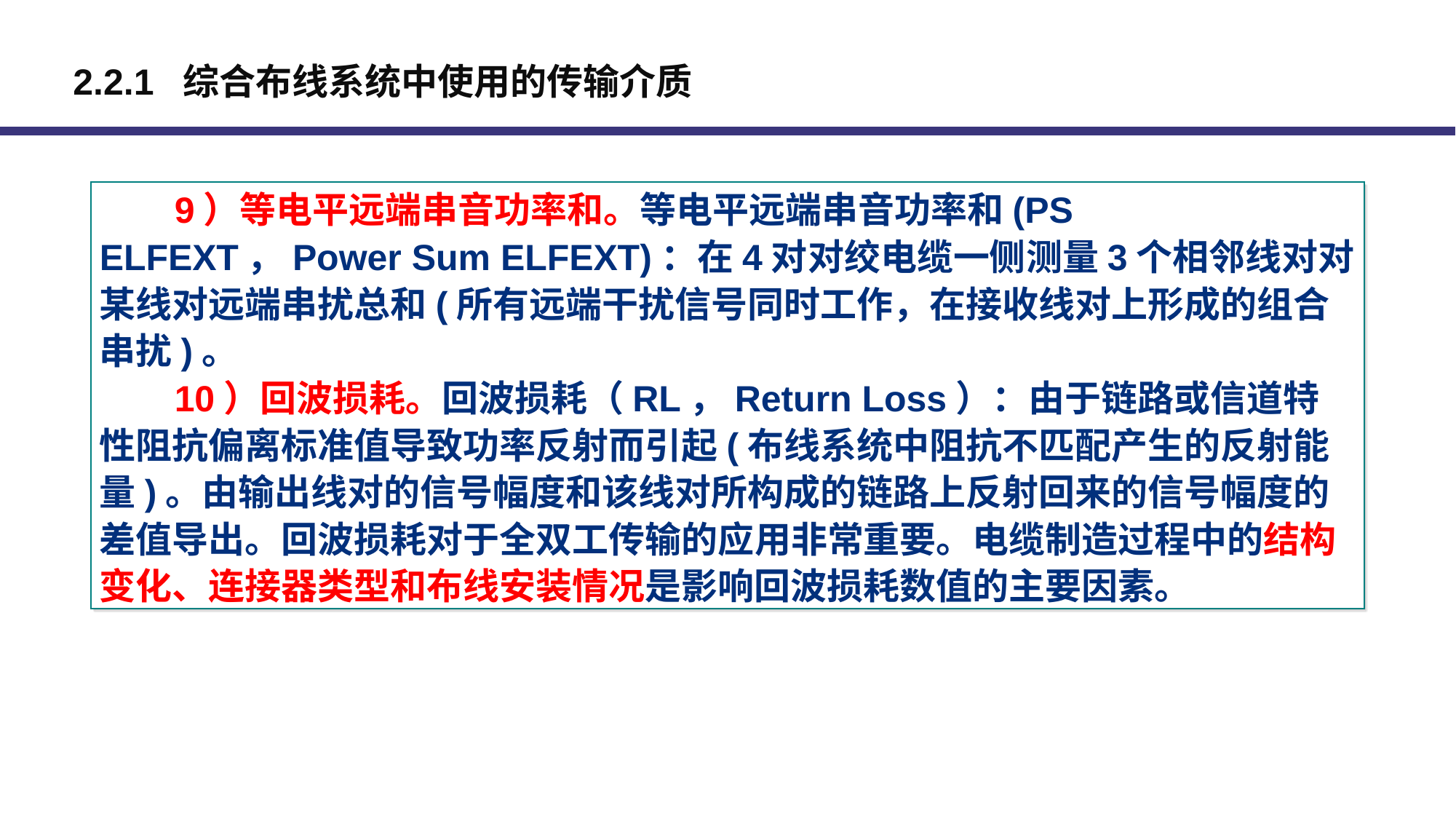

# 2.2.1  综合布线系统中使用的传输介质
9）等电平远端串音功率和。等电平远端串音功率和(PS ELFEXT，Power Sum ELFEXT)：在4对对绞电缆一侧测量3个相邻线对对某线对远端串扰总和(所有远端干扰信号同时工作，在接收线对上形成的组合串扰)。
10）回波损耗。回波损耗（RL，Return Loss）：由于链路或信道特性阻抗偏离标准值导致功率反射而引起(布线系统中阻抗不匹配产生的反射能量)。由输出线对的信号幅度和该线对所构成的链路上反射回来的信号幅度的差值导出。回波损耗对于全双工传输的应用非常重要。电缆制造过程中的结构变化、连接器类型和布线安装情况是影响回波损耗数值的主要因素。